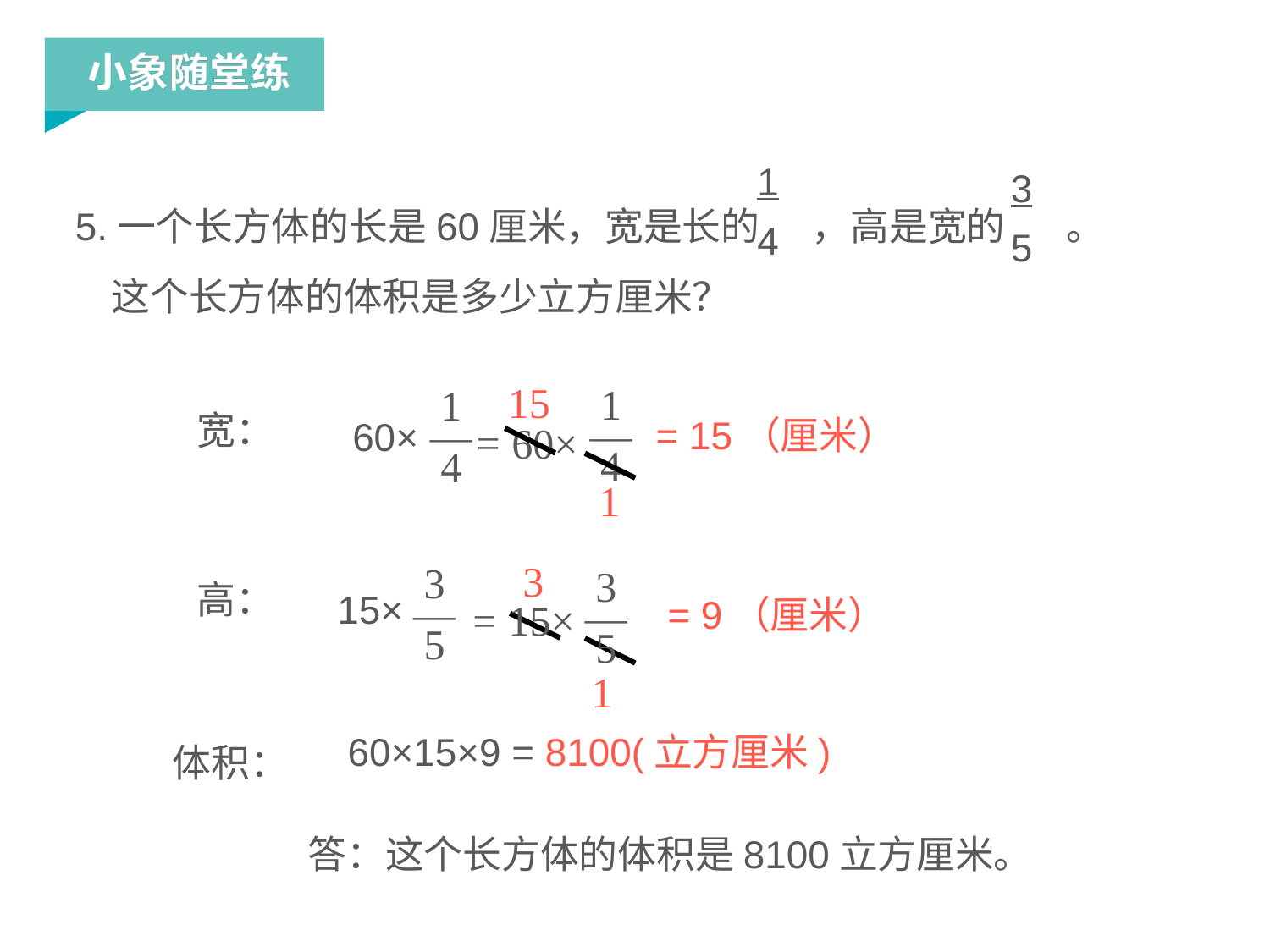

1
4
3
5
5.一个长方体的长是60厘米，宽是长的      ，高是宽的       。这个长方体的体积是多少立方厘米？
15
1
―
4
60×
=
1
―
4
60×
宽：
= 15（厘米）

1
3
3
―
5
15×
3
―
5
15×
=
高：
= 9（厘米）

1
60×15×9 = 8100(立方厘米)
体积：
答：这个长方体的体积是8100立方厘米。